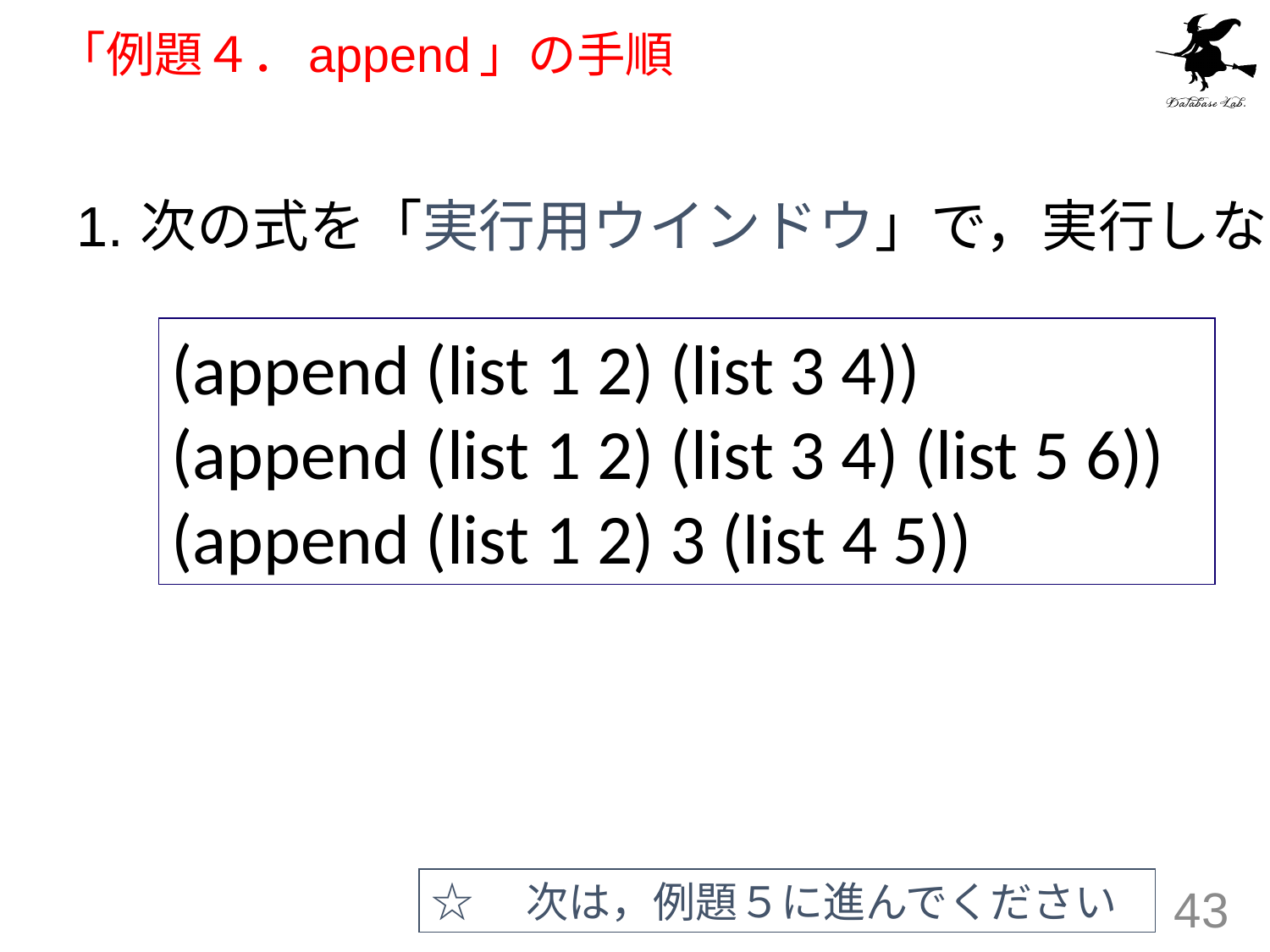

# 「例題４．append」の手順
次の式を「実行用ウインドウ」で，実行しなさい
(append (list 1 2) (list 3 4))
(append (list 1 2) (list 3 4) (list 5 6))
(append (list 1 2) 3 (list 4 5))
☆　次は，例題５に進んでください
43